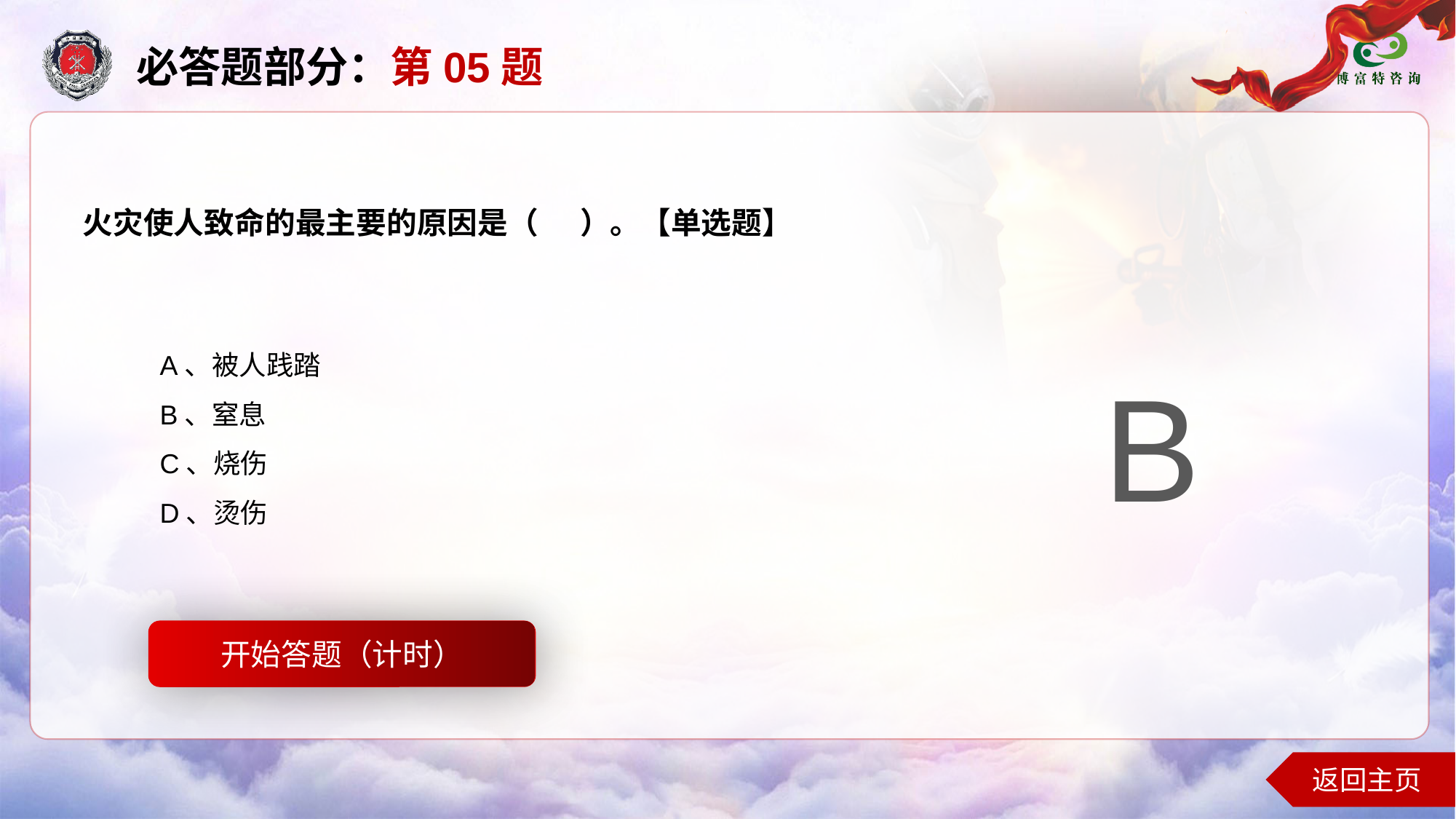

必答题部分：第05题
火灾使人致命的最主要的原因是（      ）。【单选题】
A、被人践踏
B、窒息
C、烧伤
D、烫伤
B
开始答题（计时）
开始答题
返回主页